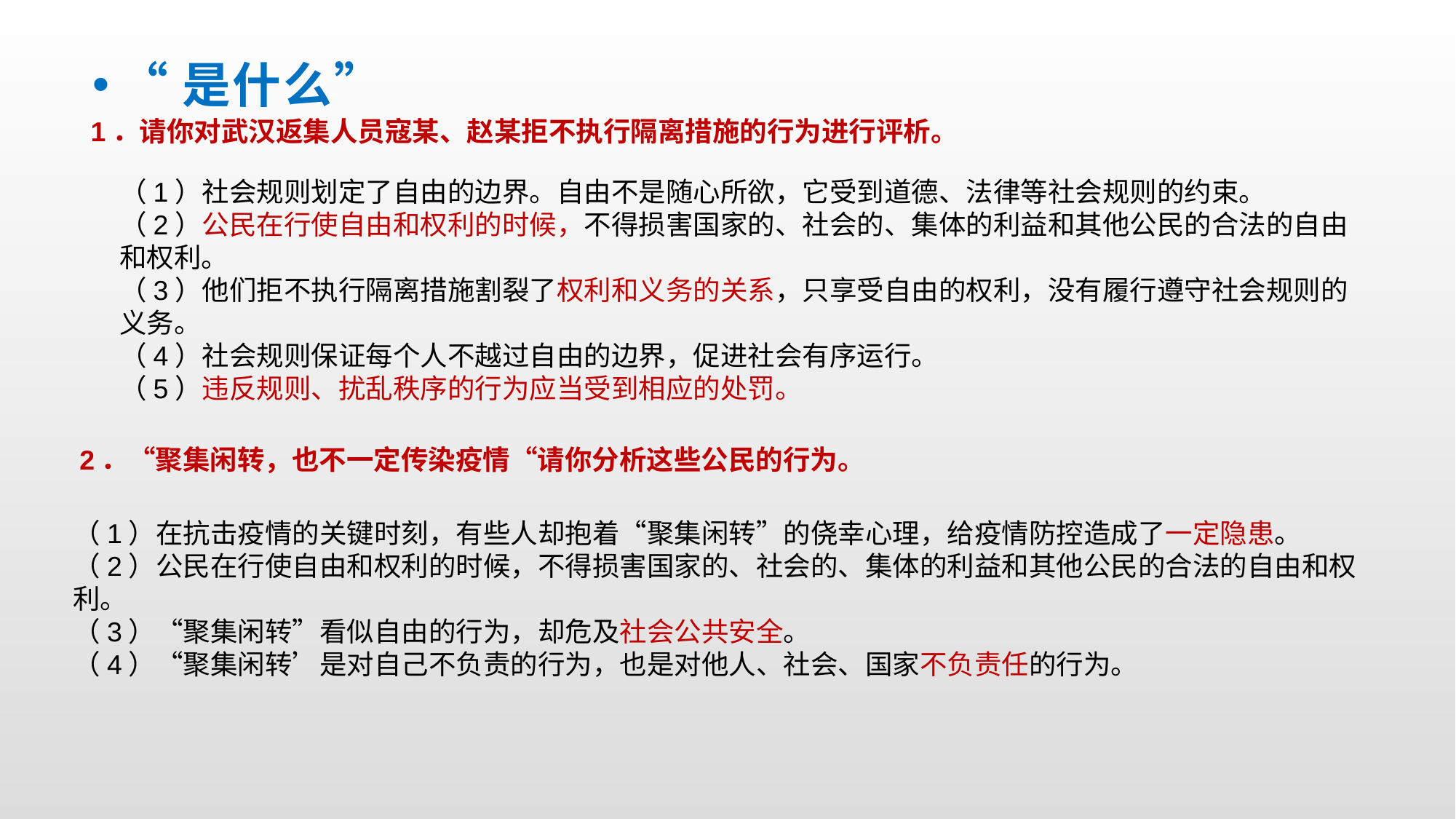

“是什么”
1．请你对武汉返集人员寇某、赵某拒不执行隔离措施的行为进行评析。
（1）社会规则划定了自由的边界。自由不是随心所欲，它受到道德、法律等社会规则的约束。
（2）公民在行使自由和权利的时候，不得损害国家的、社会的、集体的利益和其他公民的合法的自由和权利。
（3）他们拒不执行隔离措施割裂了权利和义务的关系，只享受自由的权利，没有履行遵守社会规则的义务。
（4）社会规则保证每个人不越过自由的边界，促进社会有序运行。
（5）违反规则、扰乱秩序的行为应当受到相应的处罚。
2．“聚集闲转，也不一定传染疫情“请你分析这些公民的行为。
（1）在抗击疫情的关键时刻，有些人却抱着“聚集闲转”的侥幸心理，给疫情防控造成了一定隐患。
（2）公民在行使自由和权利的时候，不得损害国家的、社会的、集体的利益和其他公民的合法的自由和权利。
（3）“聚集闲转”看似自由的行为，却危及社会公共安全。
（4）“聚集闲转’是对自己不负责的行为，也是对他人、社会、国家不负责任的行为。